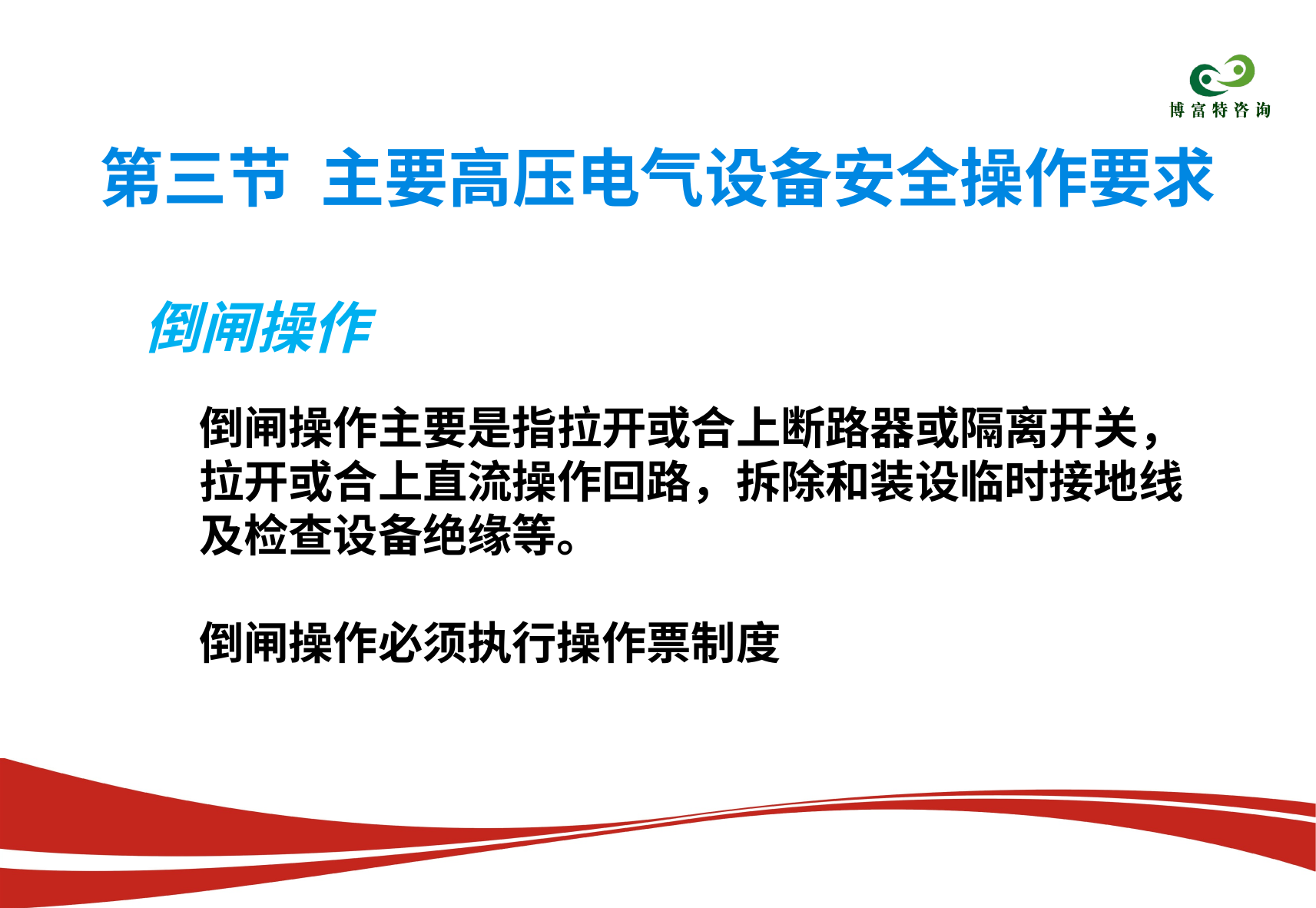

53
第三节  主要高压电气设备安全操作要求
倒闸操作
倒闸操作主要是指拉开或合上断路器或隔离开关，拉开或合上直流操作回路，拆除和装设临时接地线及检查设备绝缘等。

倒闸操作必须执行操作票制度